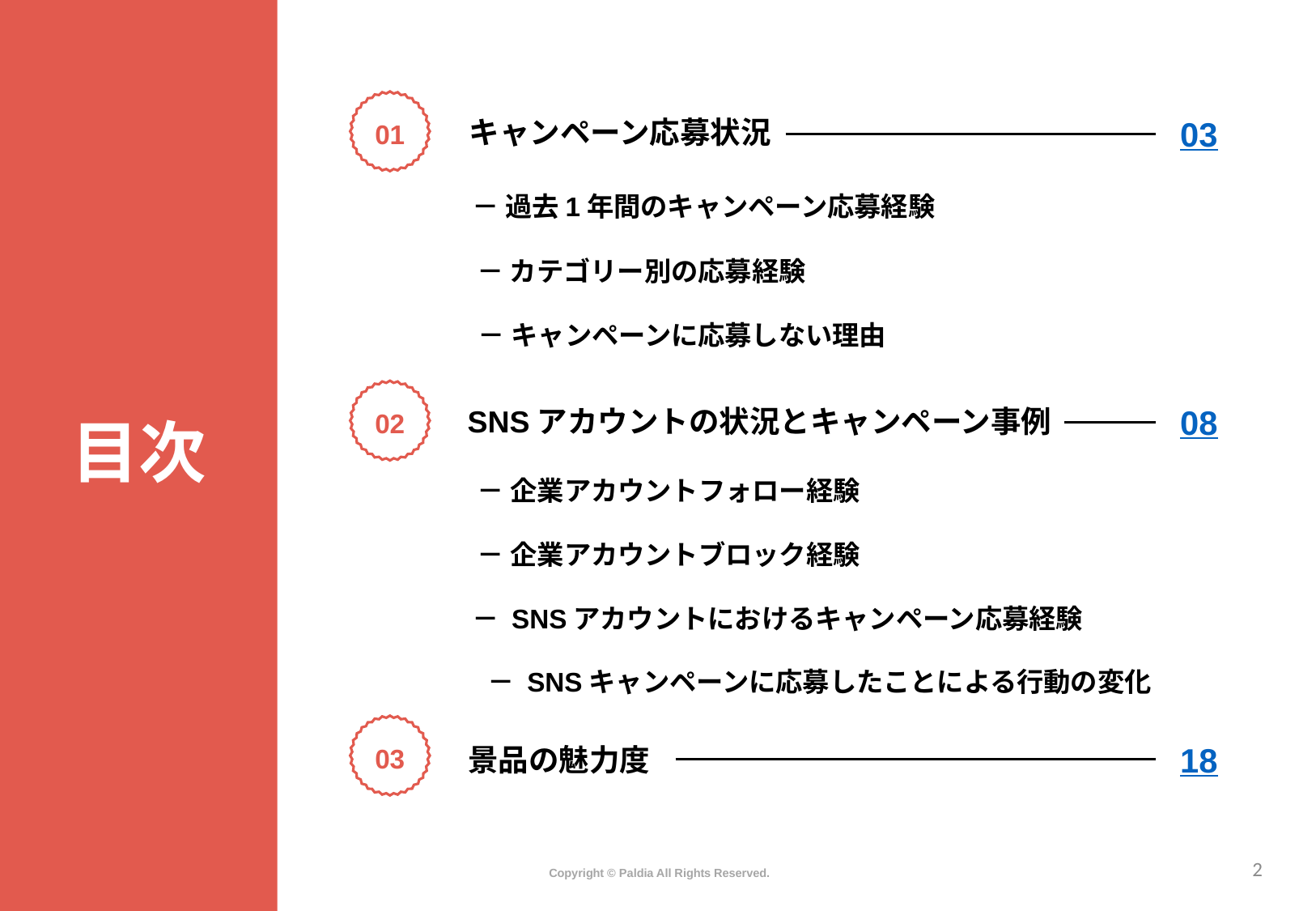

01
キャンペーン応募状況
03
－ 過去1年間のキャンペーン応募経験
－ カテゴリー別の応募経験
－ キャンペーンに応募しない理由
02
08
SNSアカウントの状況とキャンペーン事例
目次
－ 企業アカウントフォロー経験
－ 企業アカウントブロック経験
－ SNSアカウントにおけるキャンペーン応募経験
－ SNSキャンペーンに応募したことによる行動の変化
03
18
景品の魅力度
2
Copyright © Paldia All Rights Reserved.